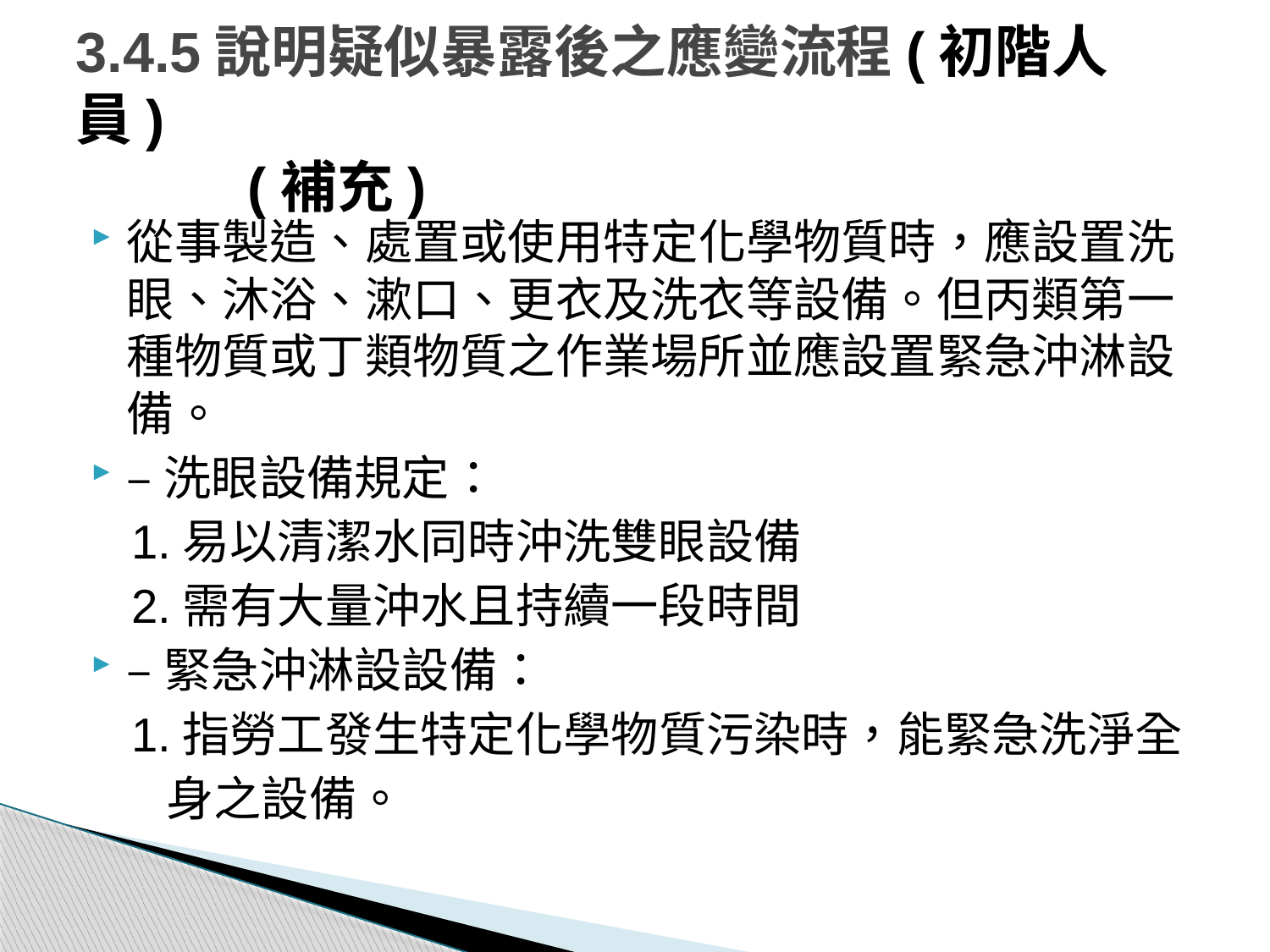

# 3.4.5說明疑似暴露後之應變流程(初階人員) (補充)
從事製造、處置或使用特定化學物質時，應設置洗眼、沐浴、漱口、更衣及洗衣等設備。但丙類第一種物質或丁類物質之作業場所並應設置緊急沖淋設備。
–洗眼設備規定：
   1.易以清潔水同時沖洗雙眼設備
   2.需有大量沖水且持續一段時間
–緊急沖淋設設備：
   1.指勞工發生特定化學物質污染時，能緊急洗淨全
      身之設備。